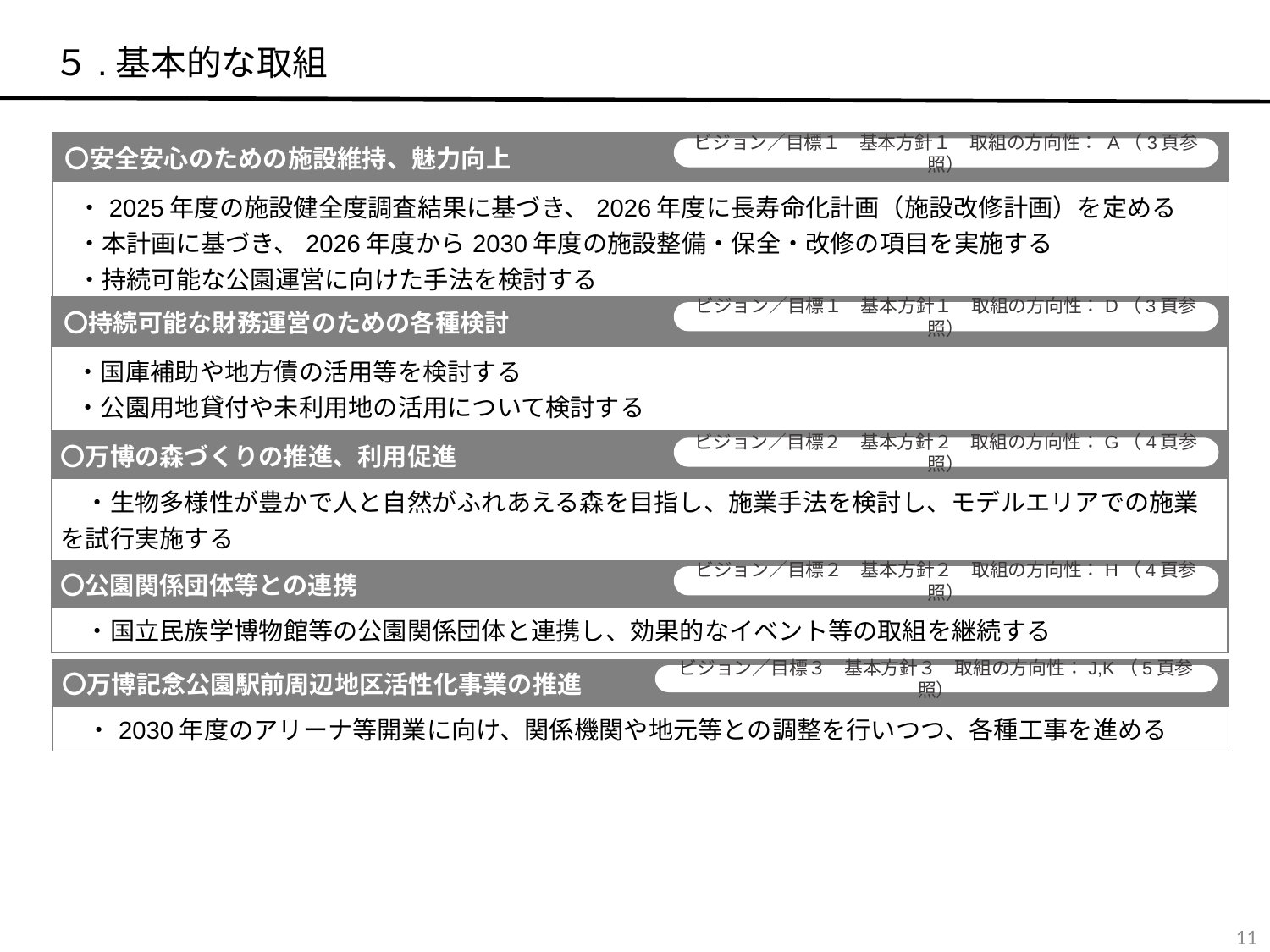

５.基本的な取組
| 〇安全安心のための施設維持、魅力向上 |
| --- |
| ・2025年度の施設健全度調査結果に基づき、2026年度に長寿命化計画（施設改修計画）を定める ・本計画に基づき、2026年度から2030年度の施設整備・保全・改修の項目を実施する ・持続可能な公園運営に向けた手法を検討する |
ビジョン／目標１　基本方針１　取組の方向性： A（3頁参照）
| 〇持続可能な財務運営のための各種検討 |
| --- |
| ・国庫補助や地方債の活用等を検討する ・公園用地貸付や未利用地の活用について検討する |
ビジョン／目標１　基本方針１　取組の方向性：D（3頁参照）
| 〇万博の森づくりの推進、利用促進 |
| --- |
| ・生物多様性が豊かで人と自然がふれあえる森を目指し、施業手法を検討し、モデルエリアでの施業を試行実施する ・安全対策を実施し、森の利用を促進する |
ビジョン／目標２　基本方針２　取組の方向性：G（4頁参照）
| 〇公園関係団体等との連携 |
| --- |
| ・国立民族学博物館等の公園関係団体と連携し、効果的なイベント等の取組を継続する |
ビジョン／目標２　基本方針２　取組の方向性：H（4頁参照）
| 〇万博記念公園駅前周辺地区活性化事業の推進 |
| --- |
| ・2030年度のアリーナ等開業に向け、関係機関や地元等との調整を行いつつ、各種工事を進める |
ビジョン／目標３　基本方針３　取組の方向性：J,K（5頁参照）
11